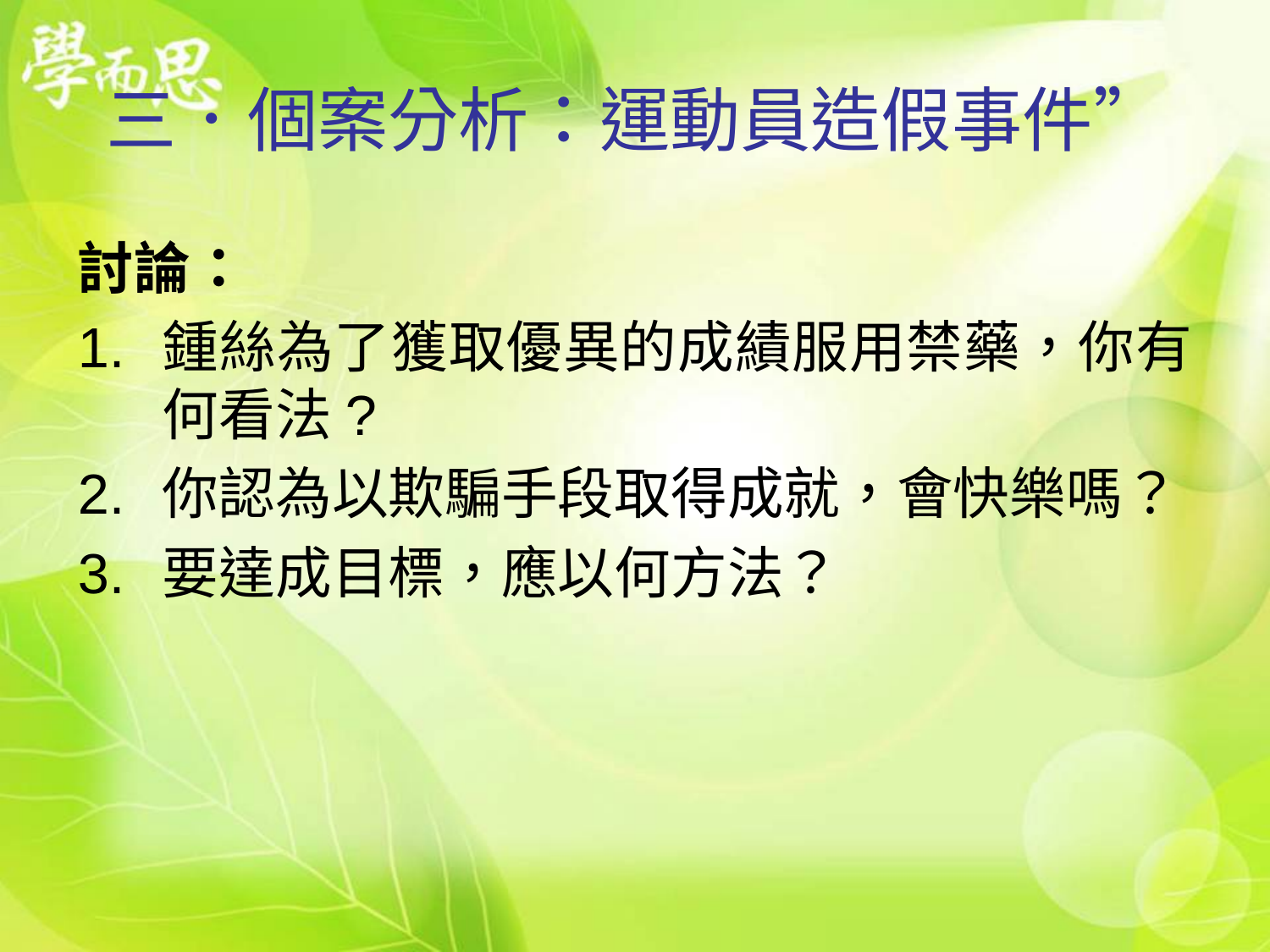

# 三．個案分析：運動員造假事件”
討論：
鍾絲為了獲取優異的成績服用禁藥，你有何看法?
你認為以欺騙手段取得成就，會快樂嗎？
要達成目標，應以何方法？